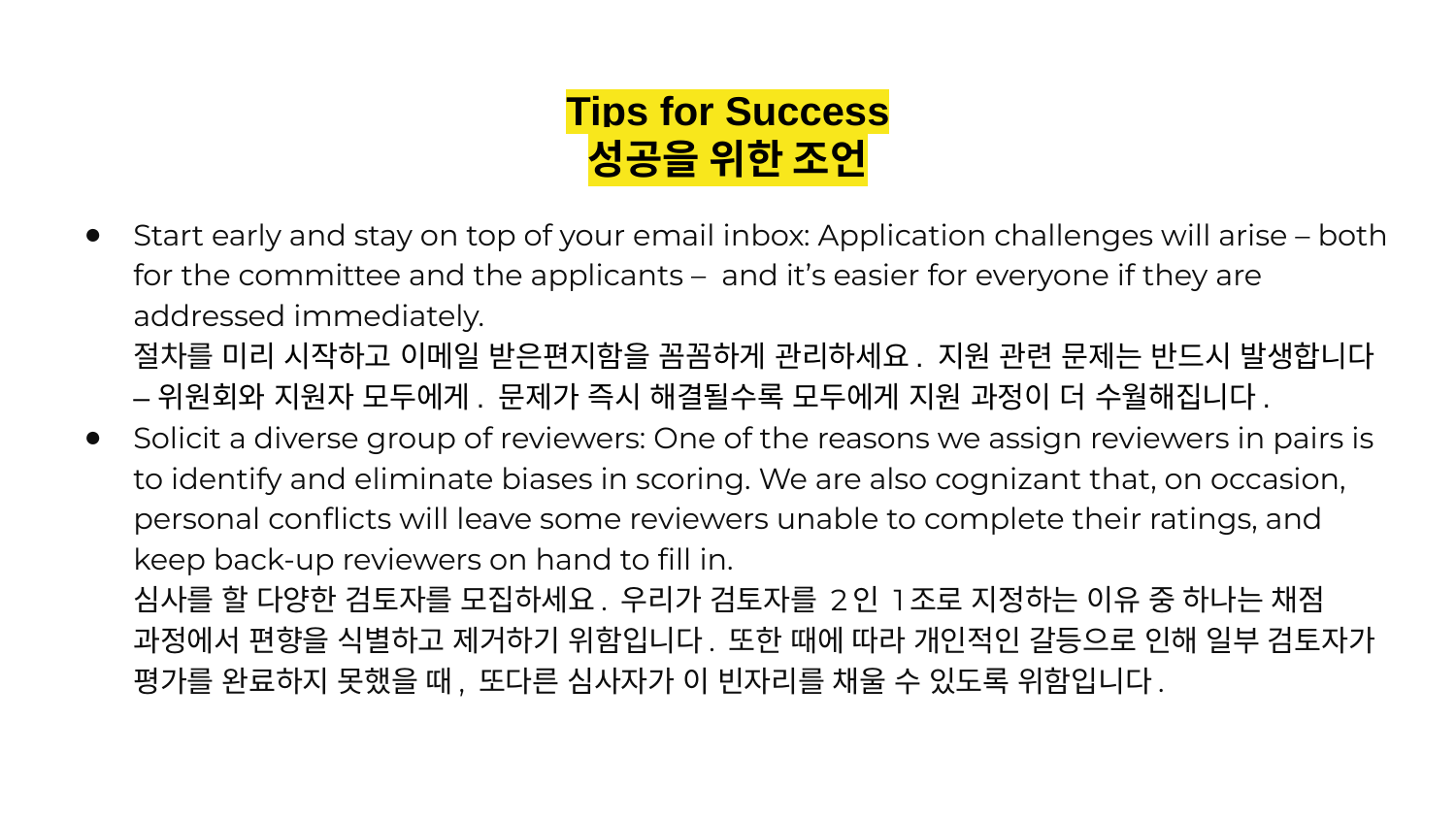

# Tips for Success
성공을 위한 조언
Start early and stay on top of your email inbox: Application challenges will arise – both for the committee and the applicants –  and it’s easier for everyone if they are addressed immediately.
절차를 미리 시작하고 이메일 받은편지함을 꼼꼼하게 관리하세요. 지원 관련 문제는 반드시 발생합니다 – 위원회와 지원자 모두에게. 문제가 즉시 해결될수록 모두에게 지원 과정이 더 수월해집니다.
Solicit a diverse group of reviewers: One of the reasons we assign reviewers in pairs is to identify and eliminate biases in scoring. We are also cognizant that, on occasion, personal conflicts will leave some reviewers unable to complete their ratings, and keep back-up reviewers on hand to fill in.
심사를 할 다양한 검토자를 모집하세요. 우리가 검토자를 2인 1조로 지정하는 이유 중 하나는 채점 과정에서 편향을 식별하고 제거하기 위함입니다. 또한 때에 따라 개인적인 갈등으로 인해 일부 검토자가 평가를 완료하지 못했을 때, 또다른 심사자가 이 빈자리를 채울 수 있도록 위함입니다.